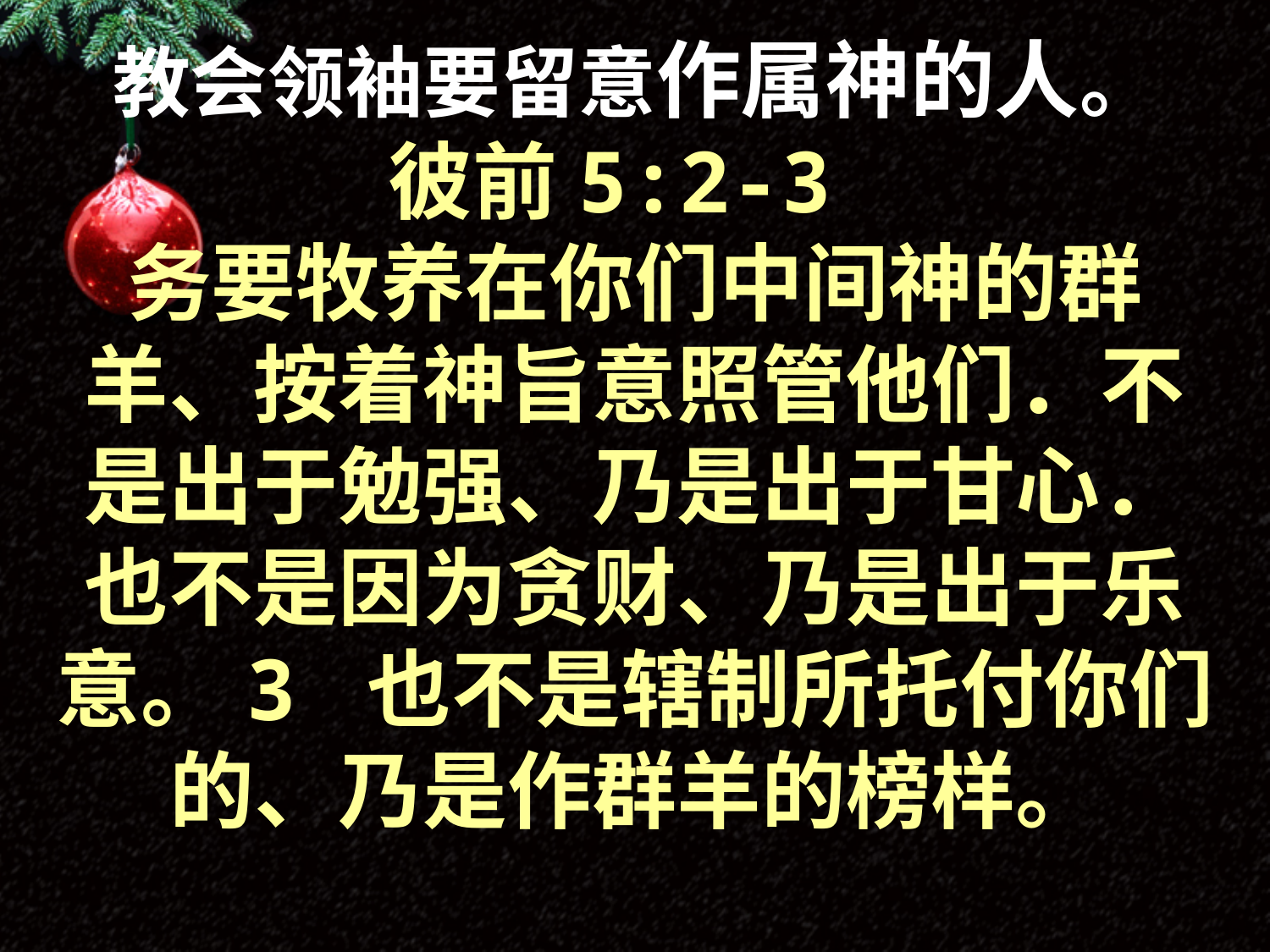

教会领袖要留意作属神的人。
彼前5:2-3
务要牧养在你们中间神的群羊、按着神旨意照管他们．不是出于勉强、乃是出于甘心．也不是因为贪财、乃是出于乐意。3 也不是辖制所托付你们的、乃是作群羊的榜样。